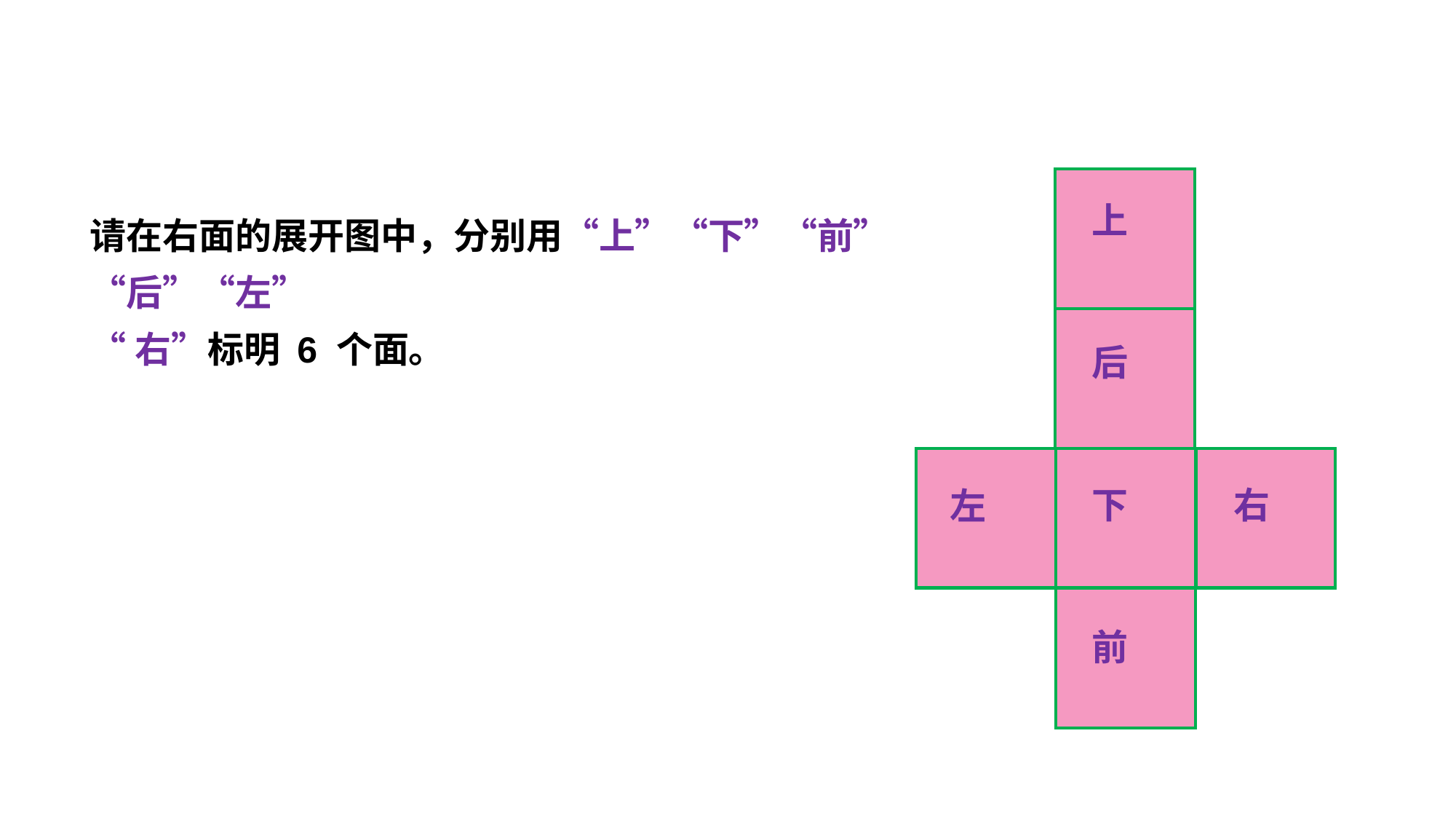

上
请在右面的展开图中，分别用“上”“下”“前”“后”“左”
“右”标明 6 个面。
后
下
右
左
前